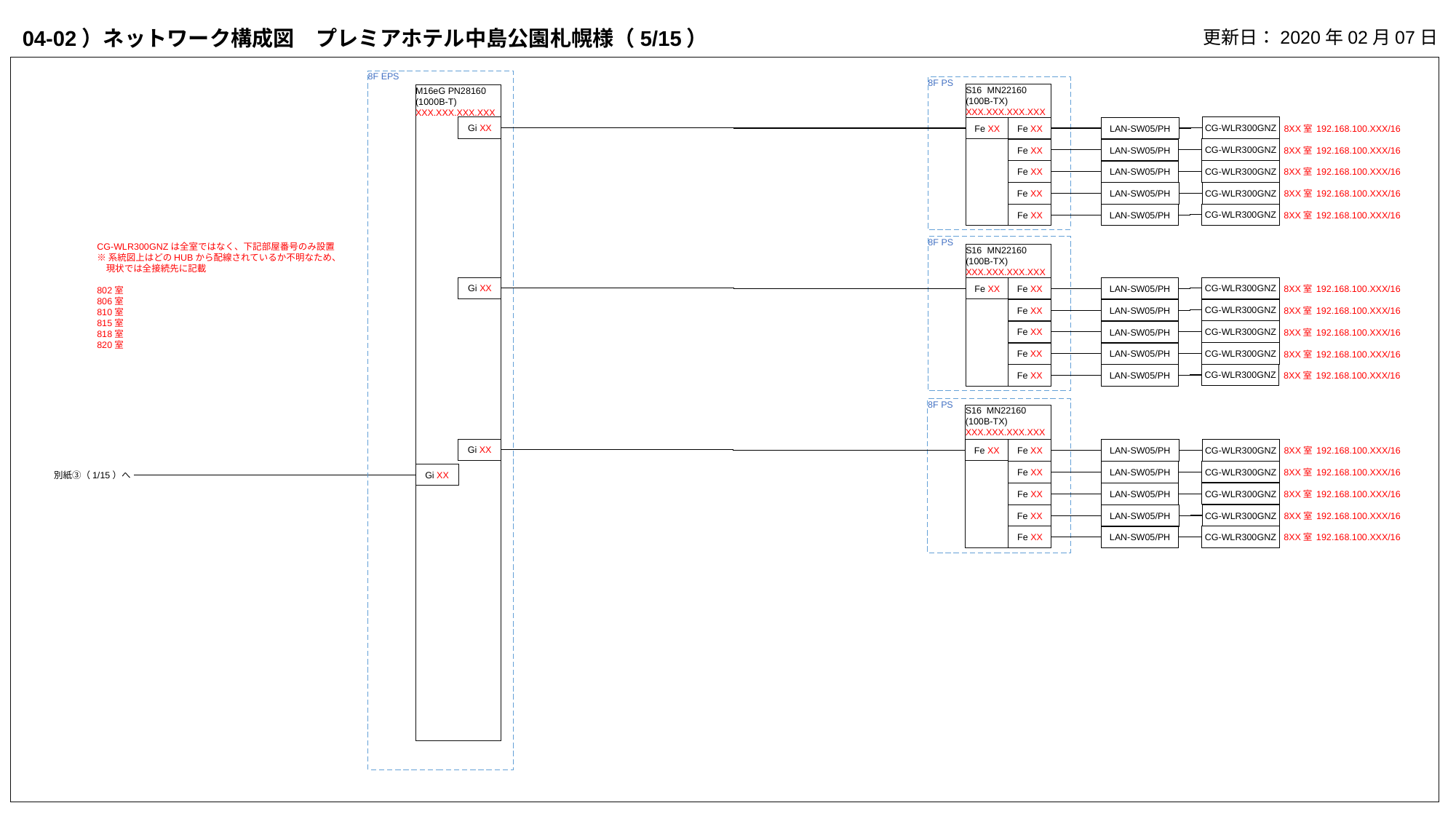

更新日：2020年02月07日
04-02）ネットワーク構成図　プレミアホテル中島公園札幌様（5/15）

8F EPS
8F PS
S16  MN22160
(100B-TX)
XXX.XXX.XXX.XXX
M16eG PN28160
(1000B-T)
XXX.XXX.XXX.XXX

Gi XX
CG-WLR300GNZ
Fe XX
Fe XX
LAN-SW05/PH
8XX室 192.168.100.XXX/16
CG-WLR300GNZ
Fe XX
LAN-SW05/PH
8XX室 192.168.100.XXX/16
CG-WLR300GNZ
Fe XX
LAN-SW05/PH
8XX室 192.168.100.XXX/16
CG-WLR300GNZ
Fe XX
LAN-SW05/PH
8XX室 192.168.100.XXX/16
CG-WLR300GNZ
LAN-SW05/PH
Fe XX
8XX室 192.168.100.XXX/16
CG-WLR300GNZは全室ではなく、下記部屋番号のみ設置
※系統図上はどのHUBから配線されているか不明なため、
　現状では全接続先に記載

802室
806室
810室
815室
818室
820室

8F PS
S16  MN22160
(100B-TX)
XXX.XXX.XXX.XXX
Gi XX
CG-WLR300GNZ
Fe XX
Fe XX
LAN-SW05/PH
8XX室 192.168.100.XXX/16
CG-WLR300GNZ
Fe XX
LAN-SW05/PH
8XX室 192.168.100.XXX/16
CG-WLR300GNZ
Fe XX
LAN-SW05/PH
8XX室 192.168.100.XXX/16
CG-WLR300GNZ
Fe XX
LAN-SW05/PH
8XX室 192.168.100.XXX/16
CG-WLR300GNZ
LAN-SW05/PH
Fe XX
8XX室 192.168.100.XXX/16
8F PS
S16  MN22160
(100B-TX)
XXX.XXX.XXX.XXX
Gi XX
Fe XX
CG-WLR300GNZ
Fe XX
LAN-SW05/PH
8XX室 192.168.100.XXX/16
CG-WLR300GNZ
Fe XX
LAN-SW05/PH
8XX室 192.168.100.XXX/16
Gi XX
別紙③（1/15）へ
CG-WLR300GNZ
Fe XX
LAN-SW05/PH
8XX室 192.168.100.XXX/16
CG-WLR300GNZ
Fe XX
LAN-SW05/PH
8XX室 192.168.100.XXX/16
CG-WLR300GNZ
LAN-SW05/PH
Fe XX
8XX室 192.168.100.XXX/16